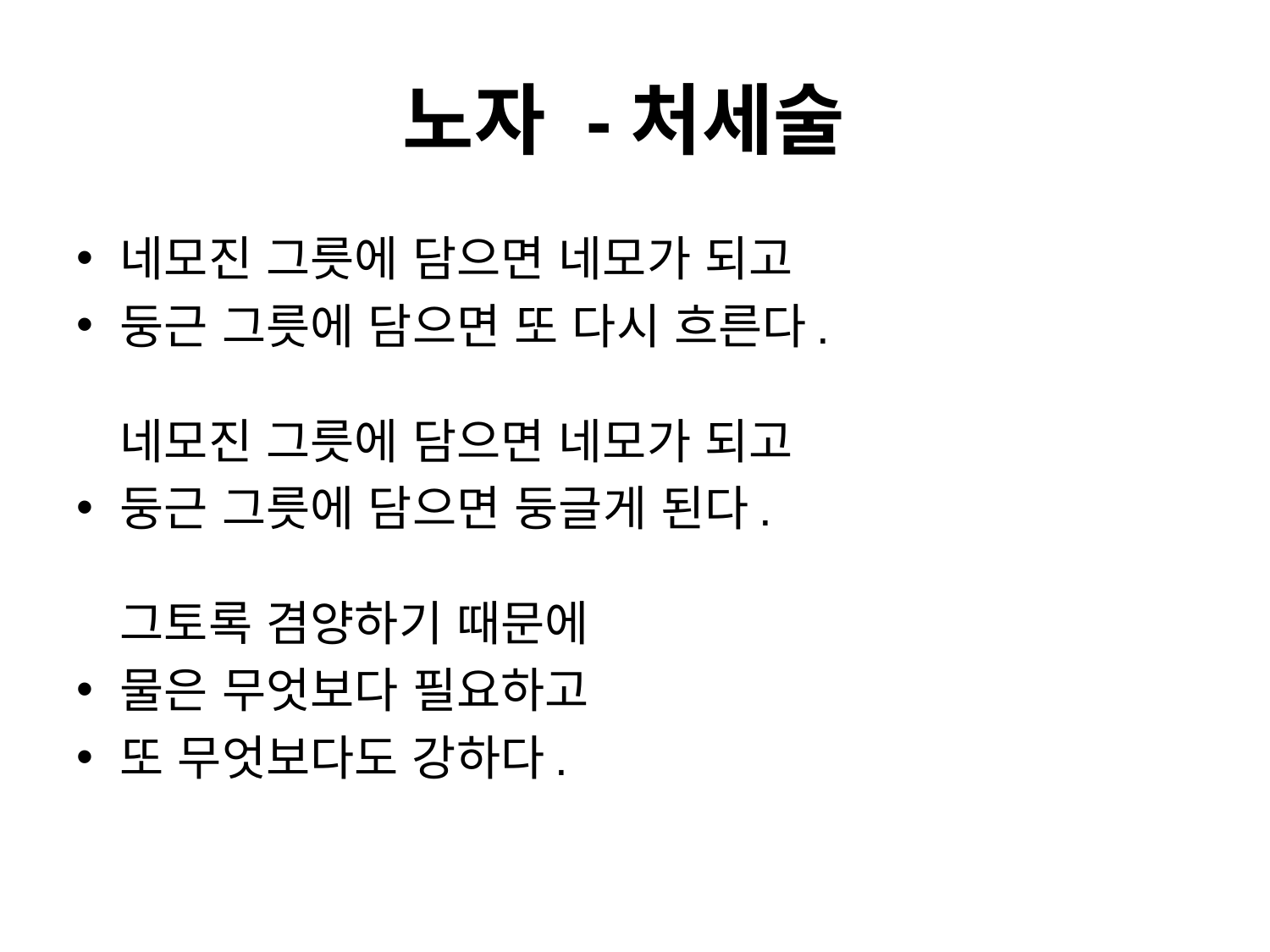

# 노자 -처세술
네모진 그릇에 담으면 네모가 되고
둥근 그릇에 담으면 또 다시 흐른다.
네모진 그릇에 담으면 네모가 되고
둥근 그릇에 담으면 둥글게 된다.
그토록 겸양하기 때문에
물은 무엇보다 필요하고
또 무엇보다도 강하다.